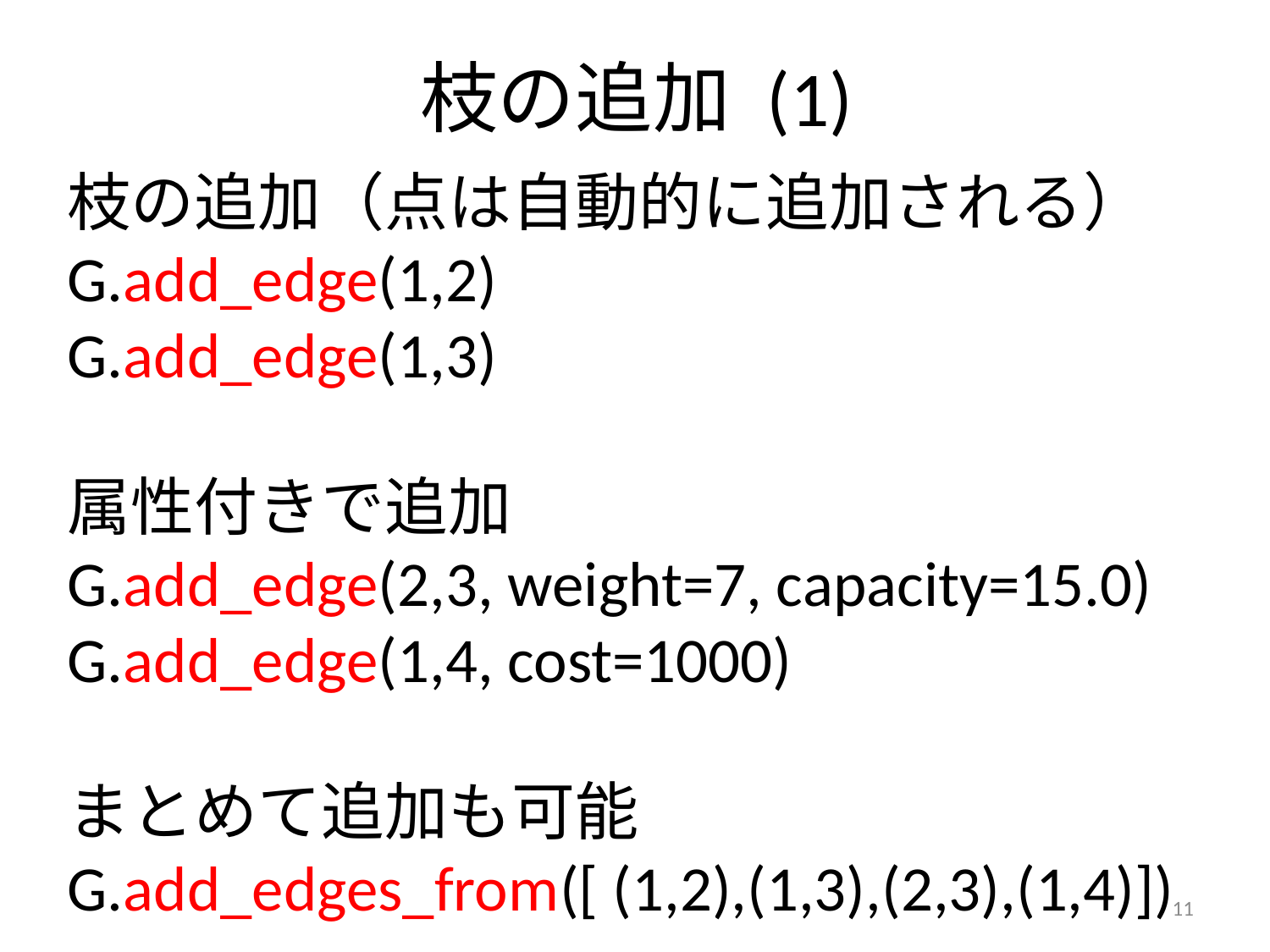

# 枝の追加 (1)
枝の追加（点は自動的に追加される）G.add_edge(1,2)
G.add_edge(1,3)

属性付きで追加
G.add_edge(2,3, weight=7, capacity=15.0)
G.add_edge(1,4, cost=1000)

まとめて追加も可能
G.add_edges_from([ (1,2),(1,3),(2,3),(1,4)])
11